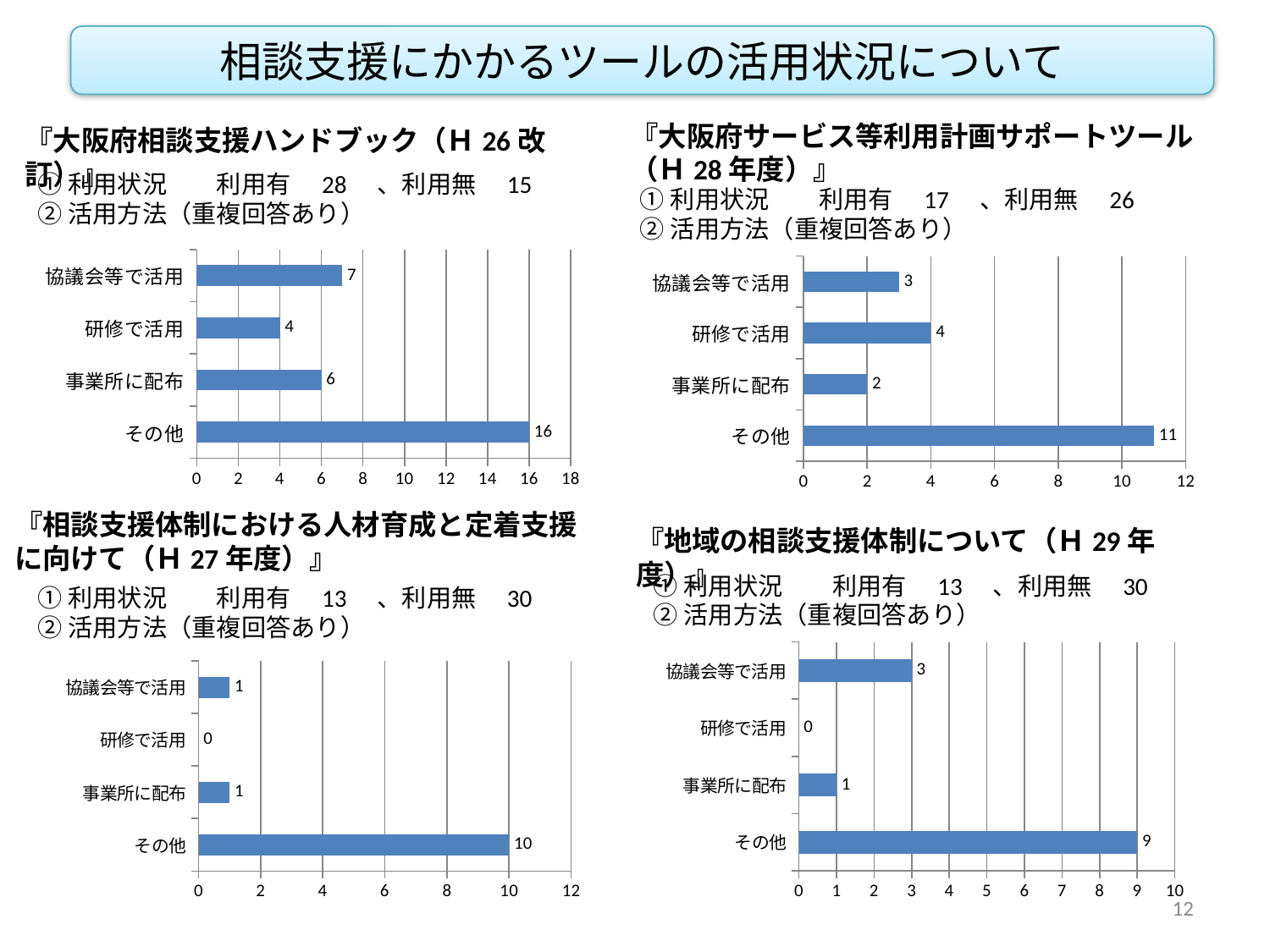

相談支援にかかるツールの活用状況について
『大阪府サービス等利用計画サポートツール
（Ｈ28年度）』
『大阪府相談支援ハンドブック（Ｈ26改訂）』
①利用状況　　利用有　28　、利用無　15
②活用方法（重複回答あり）
①利用状況　　利用有　17　、利用無　26
②活用方法（重複回答あり）

### Chart

| Category |  |
|---|---|
| その他 | 16.0 |
| 事業所に配布 | 6.0 |
| 研修で活用 | 4.0 |
| 協議会等で活用 | 7.0 |

### Chart

| Category |  |
|---|---|
| その他 | 11.0 |
| 事業所に配布 | 2.0 |
| 研修で活用 | 4.0 |
| 協議会等で活用 | 3.0 |
『相談支援体制における人材育成と定着支援に向けて（Ｈ27年度）』
『地域の相談支援体制について（Ｈ29年度）』
①利用状況　　利用有　13　、利用無　30
②活用方法（重複回答あり）
①利用状況　　利用有　13　、利用無　30
②活用方法（重複回答あり）

### Chart

| Category |  |
|---|---|
| その他 | 9.0 |
| 事業所に配布 | 1.0 |
| 研修で活用 | 0.0 |
| 協議会等で活用 | 3.0 |

### Chart

| Category |  |
|---|---|
| その他 | 10.0 |
| 事業所に配布 | 1.0 |
| 研修で活用 | 0.0 |
| 協議会等で活用 | 1.0 |
12